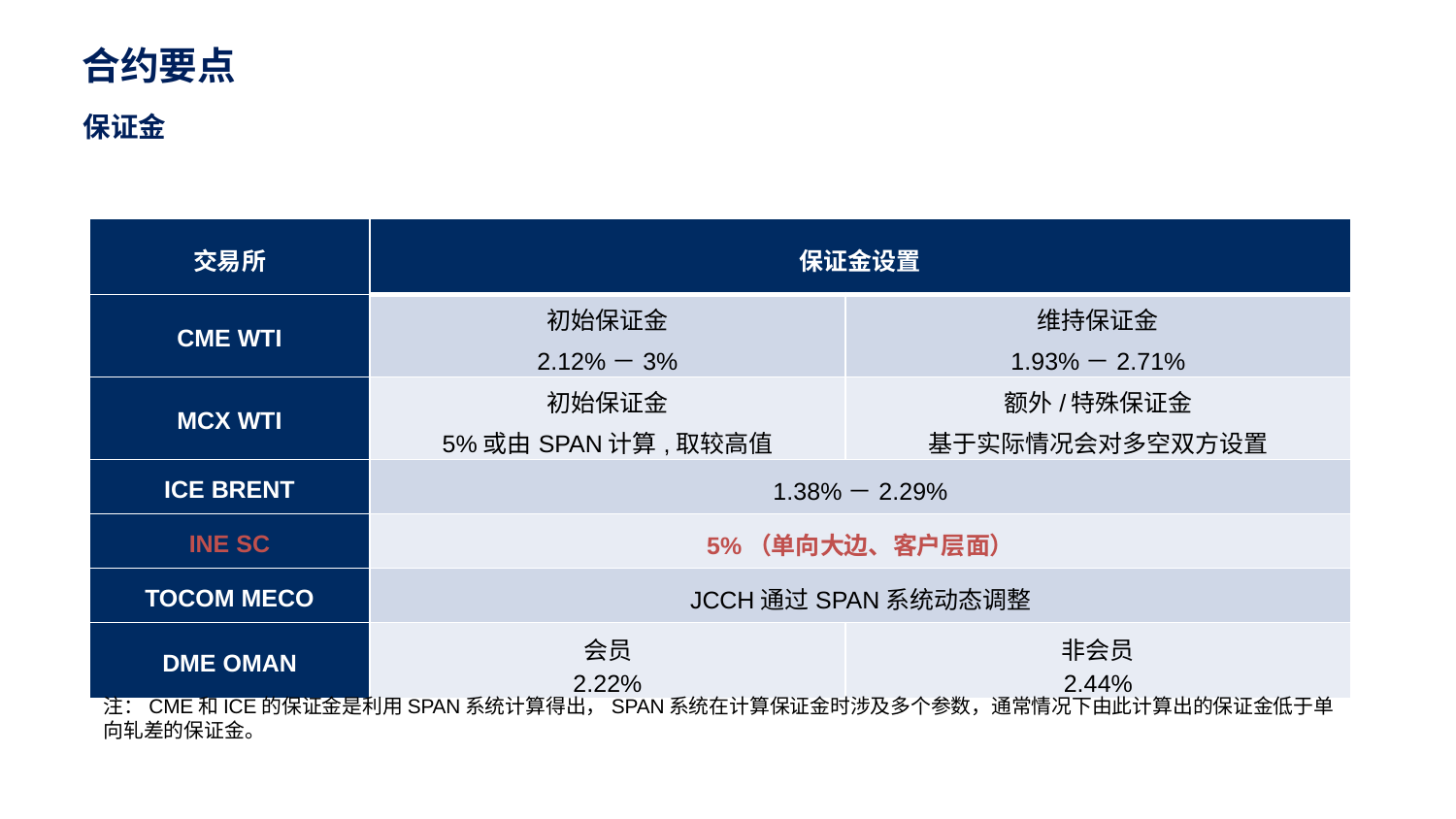

合约要点
保证金
| 交易所 | 保证金设置 |  |
| --- | --- | --- |
| CME WTI | 初始保证金 2.12%－3% | 维持保证金 1.93%－2.71% |
| MCX WTI | 初始保证金 5%或由SPAN计算,取较高值 | 额外/特殊保证金 基于实际情况会对多空双方设置 |
| ICE BRENT | 1.38%－2.29% |  |
| INE SC | 5%（单向大边、客户层面） |  |
| TOCOM MECO | JCCH通过SPAN系统动态调整 |  |
| DME OMAN | 会员 2.22% | 非会员 2.44% |
注：CME和ICE的保证金是利用SPAN系统计算得出，SPAN系统在计算保证金时涉及多个参数，通常情况下由此计算出的保证金低于单向轧差的保证金。